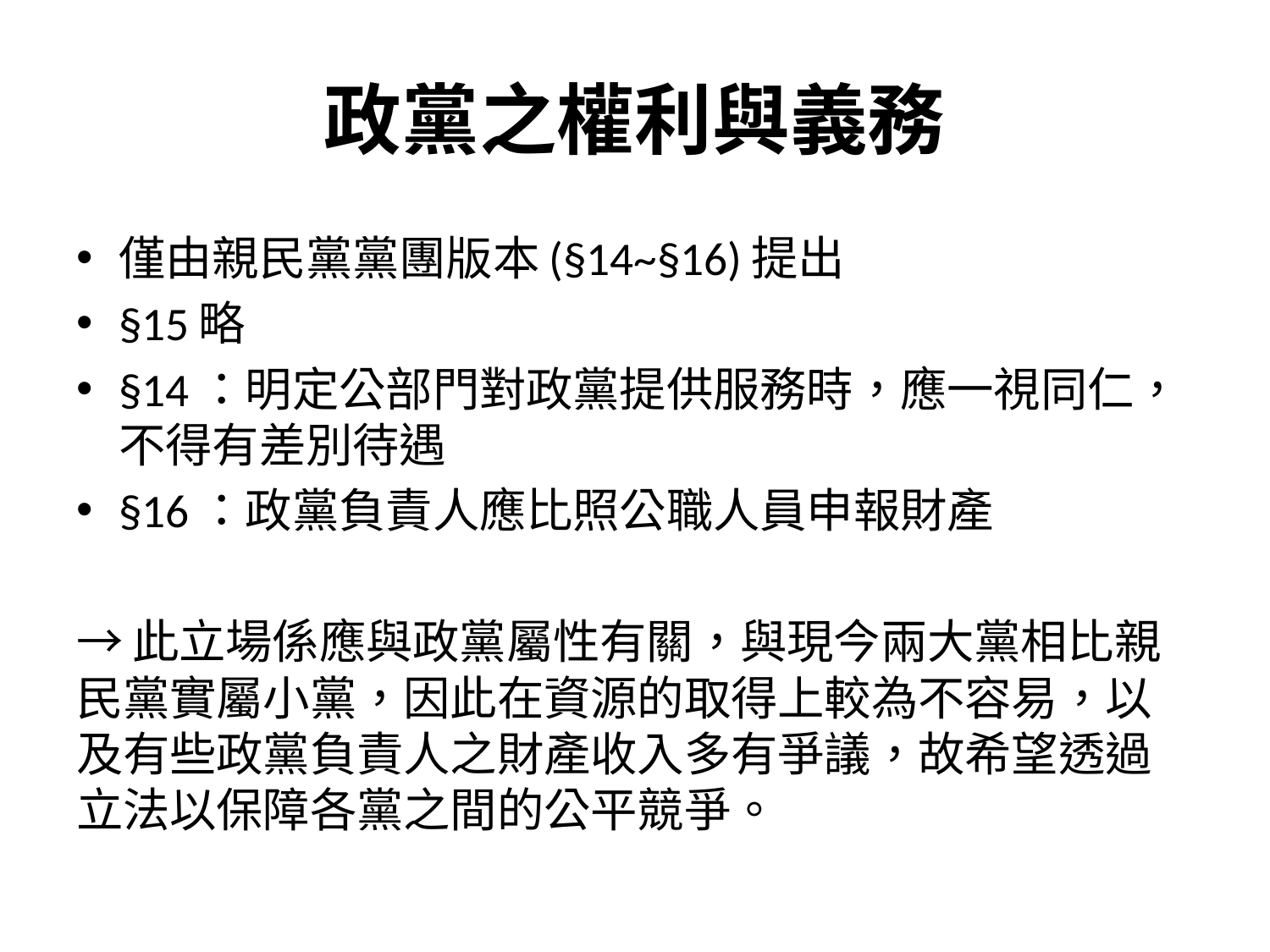

# 政黨之權利與義務
僅由親民黨黨團版本(§14~§16)提出
§15略
§14：明定公部門對政黨提供服務時，應一視同仁，不得有差別待遇
§16：政黨負責人應比照公職人員申報財產

→此立場係應與政黨屬性有關，與現今兩大黨相比親民黨實屬小黨，因此在資源的取得上較為不容易，以及有些政黨負責人之財產收入多有爭議，故希望透過立法以保障各黨之間的公平競爭。